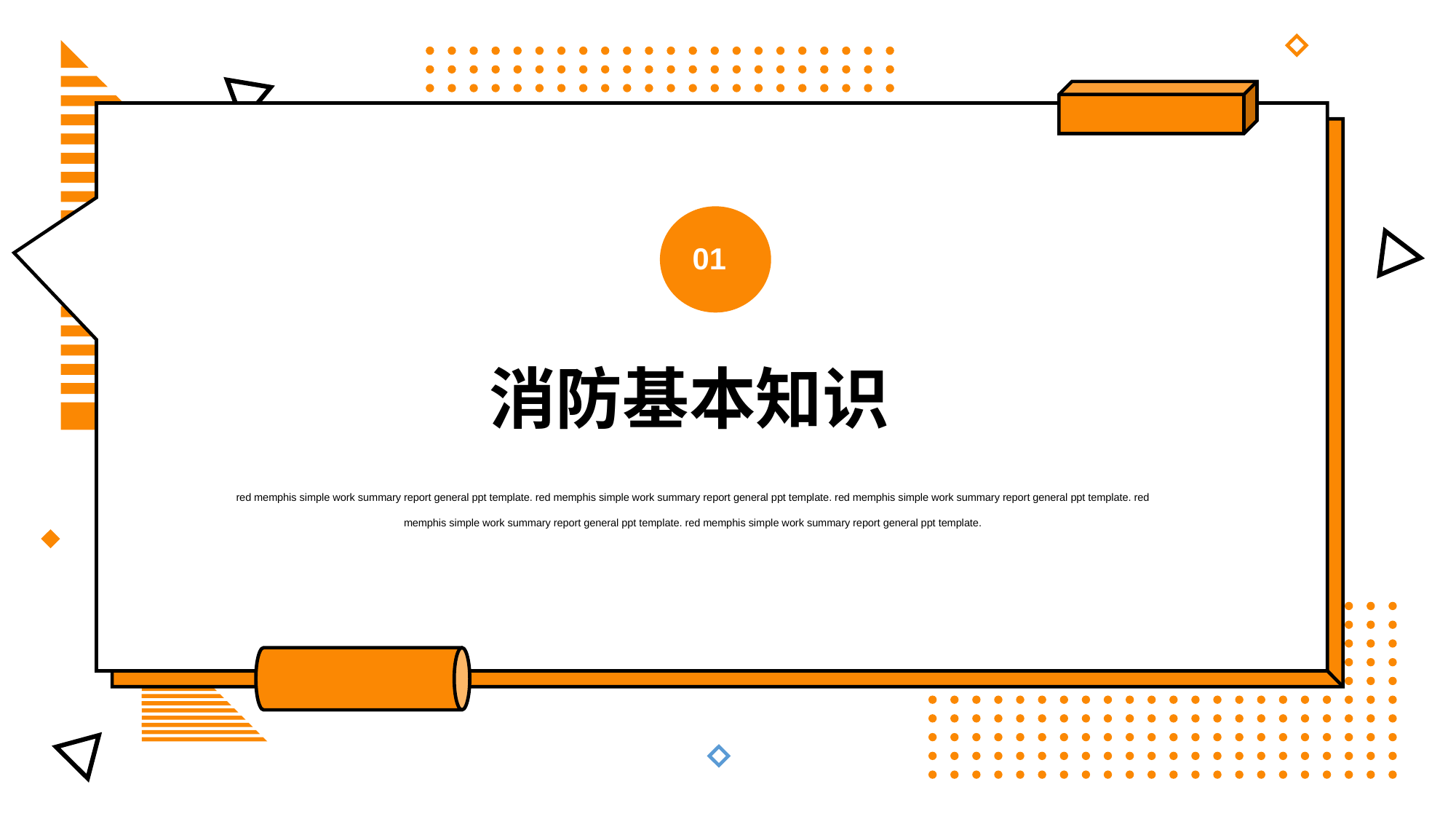

01
消防基本知识
red memphis simple work summary report general ppt template. red memphis simple work summary report general ppt template. red memphis simple work summary report general ppt template. red memphis simple work summary report general ppt template. red memphis simple work summary report general ppt template.